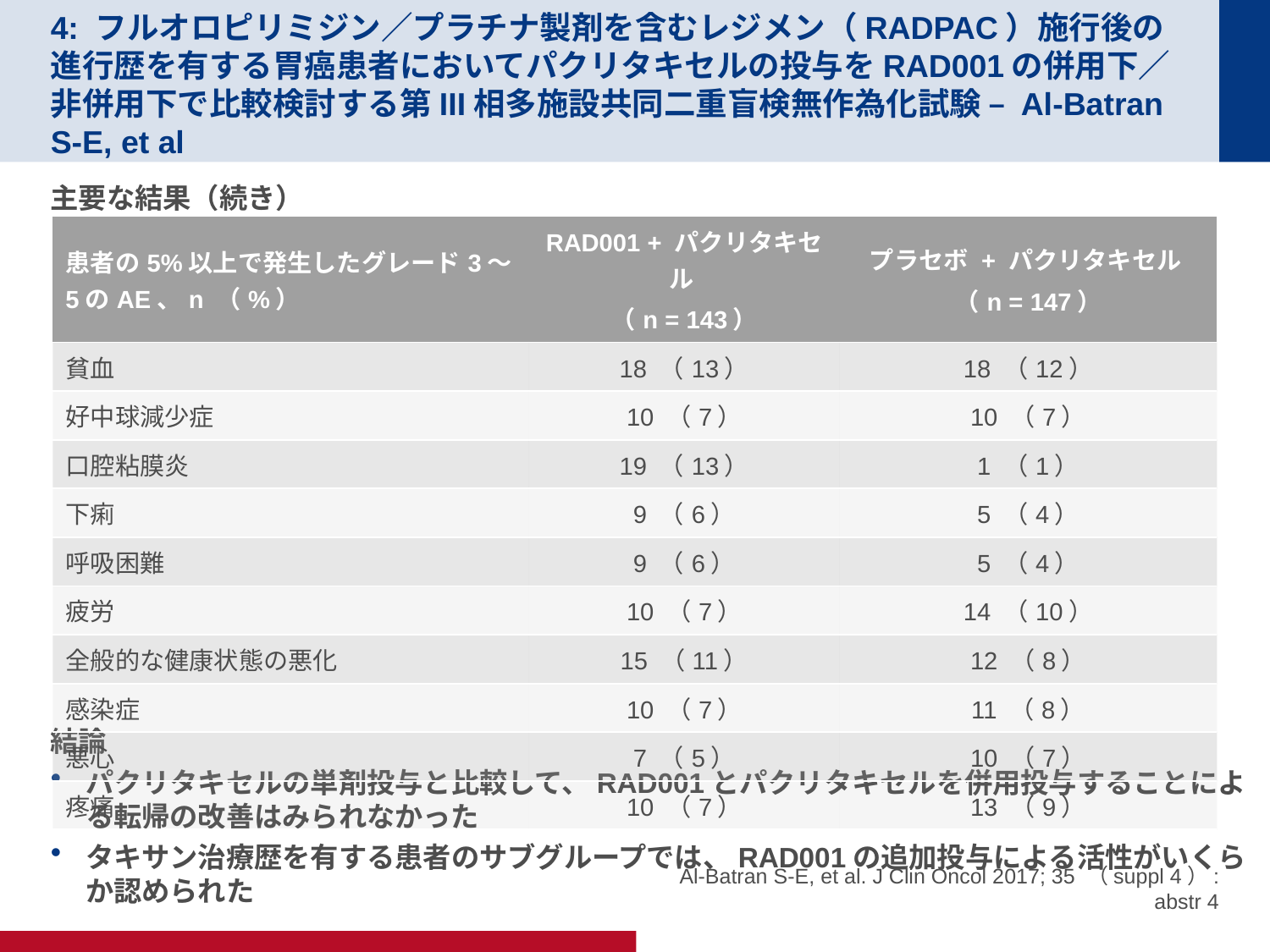

# 4: フルオロピリミジン／プラチナ製剤を含むレジメン（RADPAC）施行後の進行歴を有する胃癌患者においてパクリタキセルの投与をRAD001の併用下／非併用下で比較検討する第III相多施設共同二重盲検無作為化試験 – Al-Batran S-E, et al
主要な結果（続き）

結論
パクリタキセルの単剤投与と比較して、RAD001とパクリタキセルを併用投与することによる転帰の改善はみられなかった
タキサン治療歴を有する患者のサブグループでは、RAD001の追加投与による活性がいくらか認められた
| 患者の5%以上で発生したグレード3～5のAE、n （%） | RAD001 + パクリタキセル （n = 143） | プラセボ + パクリタキセル （n = 147） |
| --- | --- | --- |
| 貧血 | 18 （13） | 18 （12） |
| 好中球減少症 | 10 （7） | 10 （7） |
| 口腔粘膜炎 | 19 （13） | 1 （1） |
| 下痢 | 9 （6） | 5 （4） |
| 呼吸困難 | 9 （6） | 5 （4） |
| 疲労 | 10 （7） | 14 （10） |
| 全般的な健康状態の悪化 | 15 （11） | 12 （8） |
| 感染症 | 10 （7） | 11 （8） |
| 悪心 | 7 （5） | 10 （7） |
| 疼痛 | 10 （7） | 13 （9） |
Al-Batran S-E, et al. J Clin Oncol 2017; 35 （suppl 4）: abstr 4